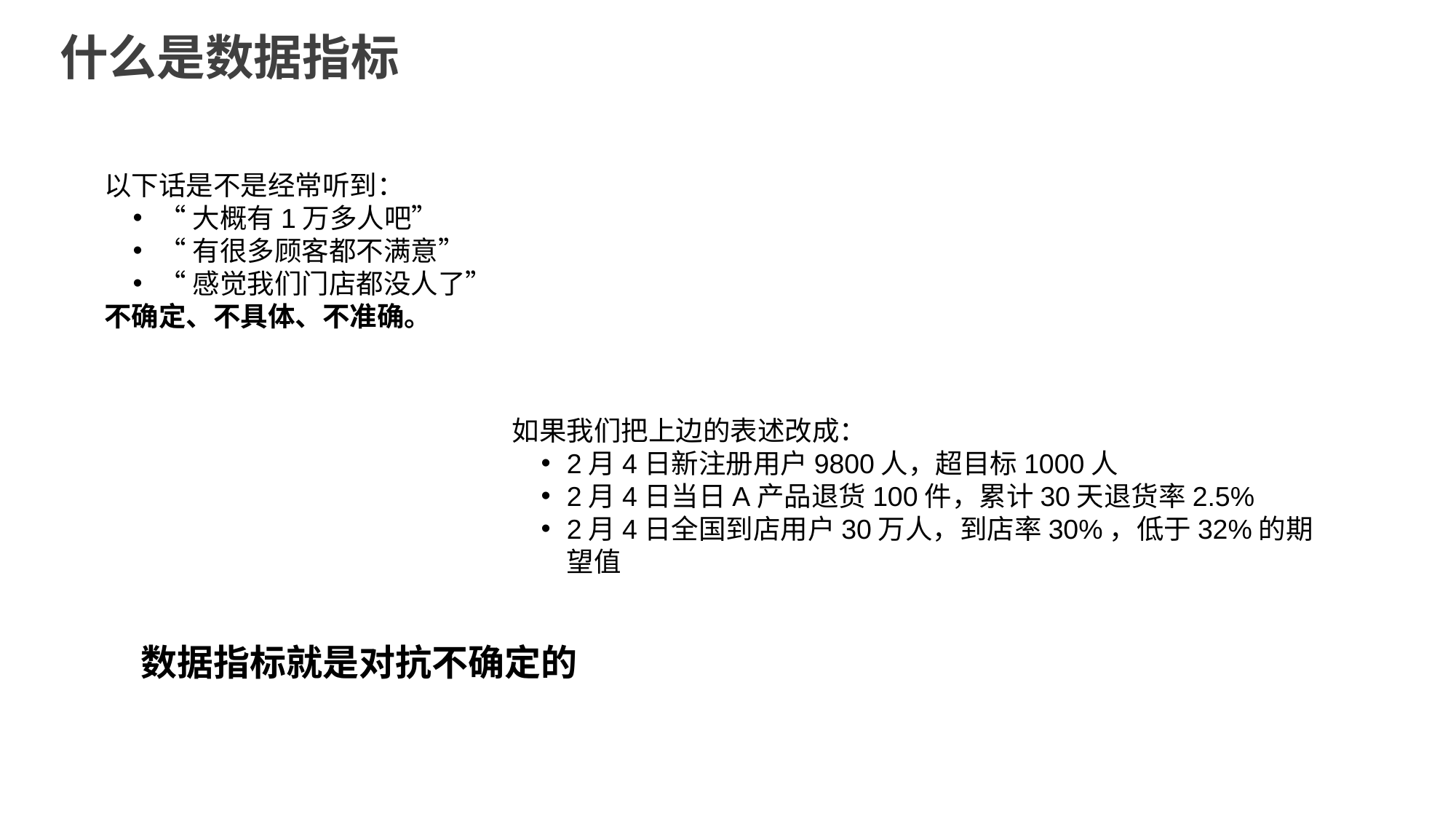

什么是数据指标
以下话是不是经常听到：
“大概有1万多人吧”
“有很多顾客都不满意”
“感觉我们门店都没人了”
不确定、不具体、不准确。
如果我们把上边的表述改成：
2月4日新注册用户9800人，超目标1000人
2月4日当日A产品退货100件，累计30天退货率2.5%
2月4日全国到店用户30万人，到店率30%，低于32%的期望值
数据指标就是对抗不确定的